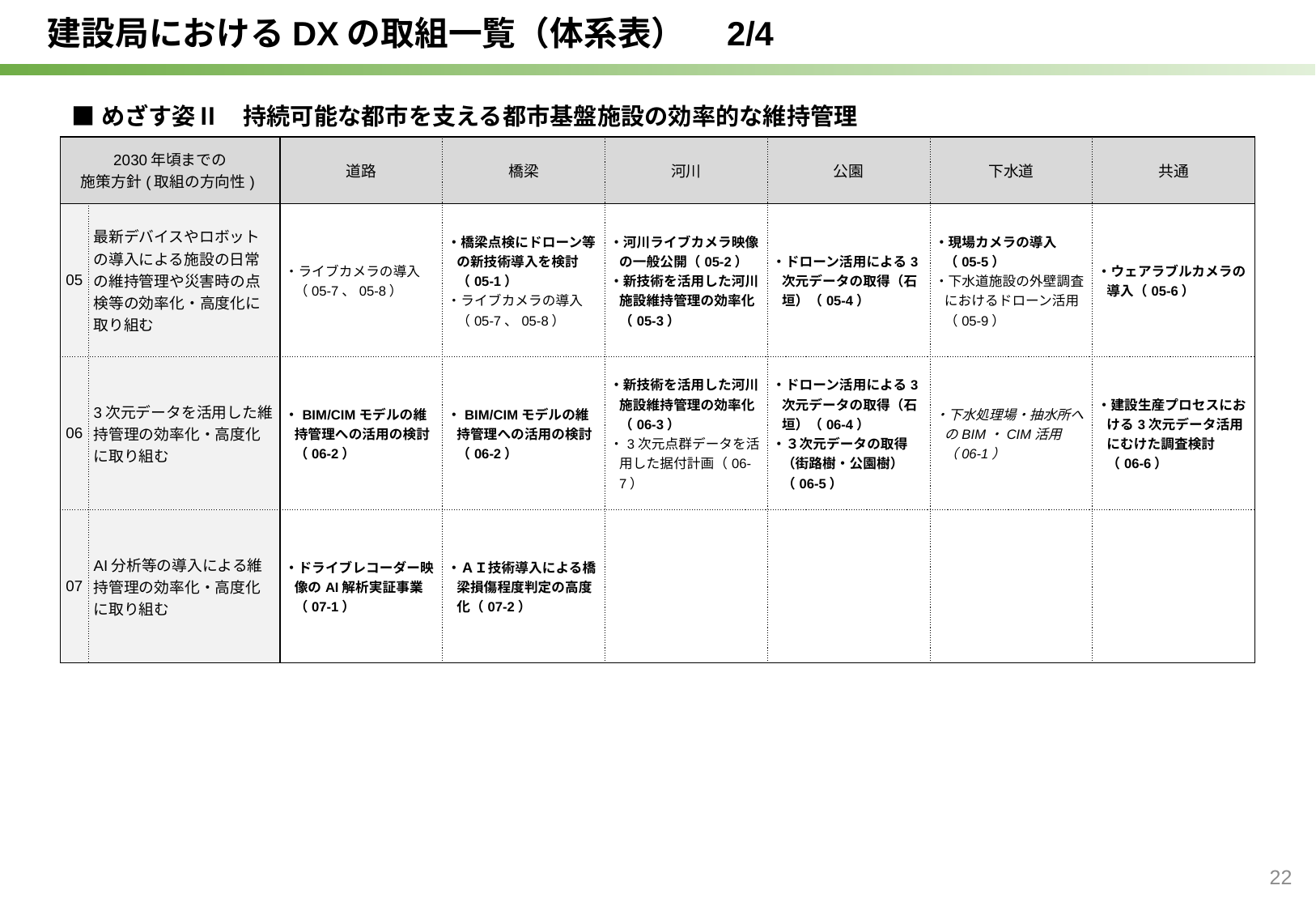

建設局におけるDXの取組一覧（体系表）　2/4
■めざす姿Ⅱ　持続可能な都市を支える都市基盤施設の効率的な維持管理
| 2030年頃までの 施策方針(取組の方向性) |  | 道路 | 橋梁 | 河川 | 公園 | 下水道 | 共通 |
| --- | --- | --- | --- | --- | --- | --- | --- |
| 05 | 最新デバイスやロボットの導入による施設の日常の維持管理や災害時の点検等の効率化・高度化に取り組む | ・ライブカメラの導入（05-7、05-8） | ・橋梁点検にドローン等の新技術導入を検討（05-1） ・ライブカメラの導入（05-7、05-8） | ・河川ライブカメラ映像の一般公開（05-2） ・新技術を活用した河川施設維持管理の効率化（05-3） | ・ドローン活用による3次元データの取得（石垣）（05-4） | ・現場カメラの導入（05-5） ・下水道施設の外壁調査におけるドローン活用（05-9） | ・ウェアラブルカメラの導入（05-6） |
| 06 | 3次元データを活用した維持管理の効率化・高度化に取り組む | ・BIM/CIMモデルの維持管理への活用の検討（06-2） | ・BIM/CIMモデルの維持管理への活用の検討（06-2） | ・新技術を活用した河川施設維持管理の効率化（06-3） ・3次元点群データを活用した据付計画（06-7） | ・ドローン活用による3次元データの取得（石垣）（06-4） ・３次元データの取得（街路樹・公園樹）（06-5） | ・下水処理場・抽水所へのBIM・CIM活用（06-1） | ・建設生産プロセスにおける3次元データ活用にむけた調査検討（06-6） |
| 07 | AI分析等の導入による維持管理の効率化・高度化に取り組む | ・ドライブレコーダー映像のAI解析実証事業（07-1） | ・ＡＩ技術導入による橋梁損傷程度判定の高度化（07-2） |  |  |  |  |
22